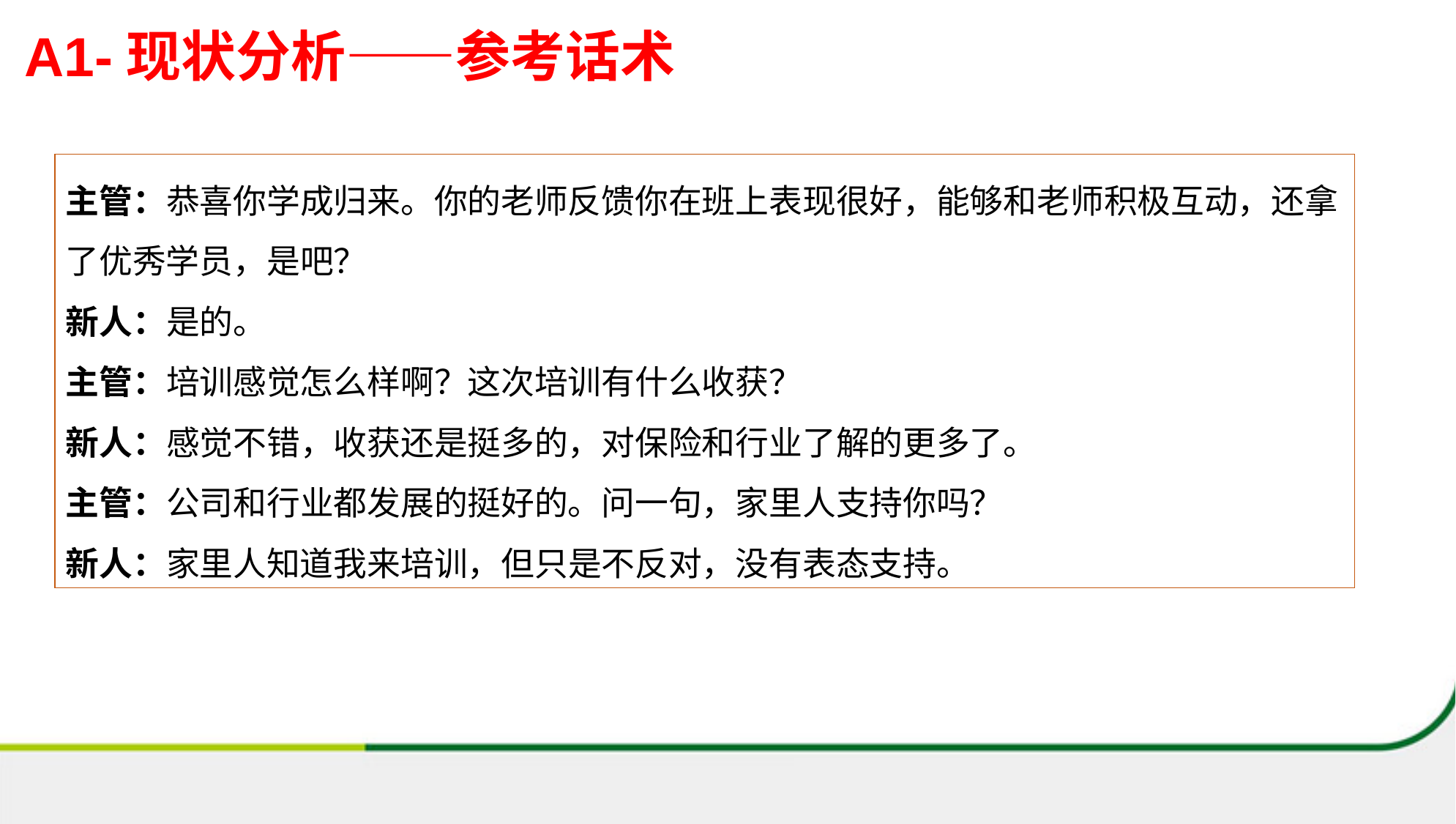

# A1-现状分析——参考话术
主管：恭喜你学成归来。你的老师反馈你在班上表现很好，能够和老师积极互动，还拿了优秀学员，是吧？
新人：是的。
主管：培训感觉怎么样啊？这次培训有什么收获？
新人：感觉不错，收获还是挺多的，对保险和行业了解的更多了。
主管：公司和行业都发展的挺好的。问一句，家里人支持你吗？
新人：家里人知道我来培训，但只是不反对，没有表态支持。